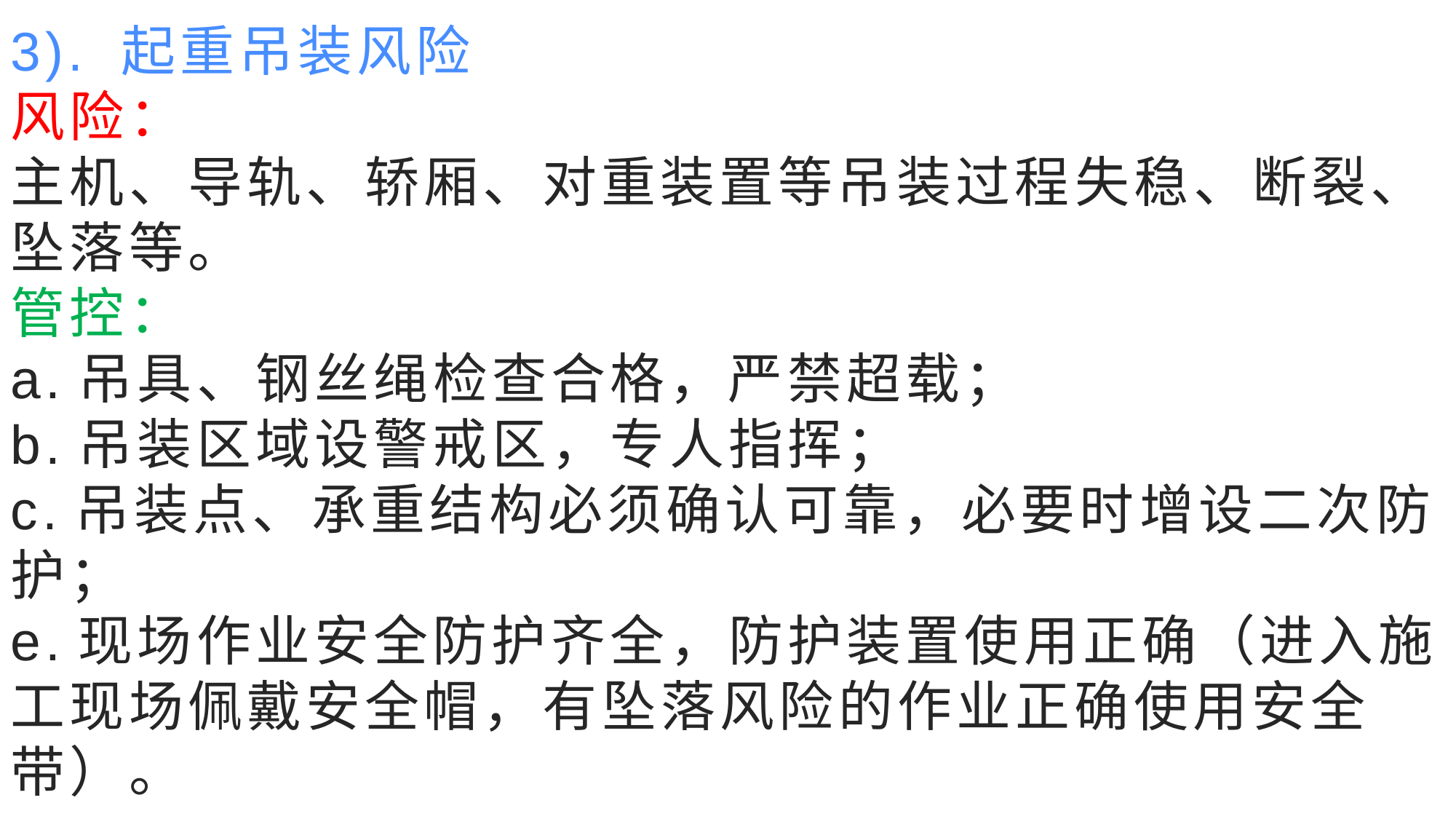

# 3). 起重吊装风险 风险： 主机、导轨、轿厢、对重装置等吊装过程失稳、断裂、坠落等。 管控： a.吊具、钢丝绳检查合格，严禁超载； b.吊装区域设警戒区，专人指挥； c.吊装点、承重结构必须确认可靠，必要时增设二次防护； e.现场作业安全防护齐全，防护装置使用正确（进入施工现场佩戴安全帽，有坠落风险的作业正确使用安全带）。